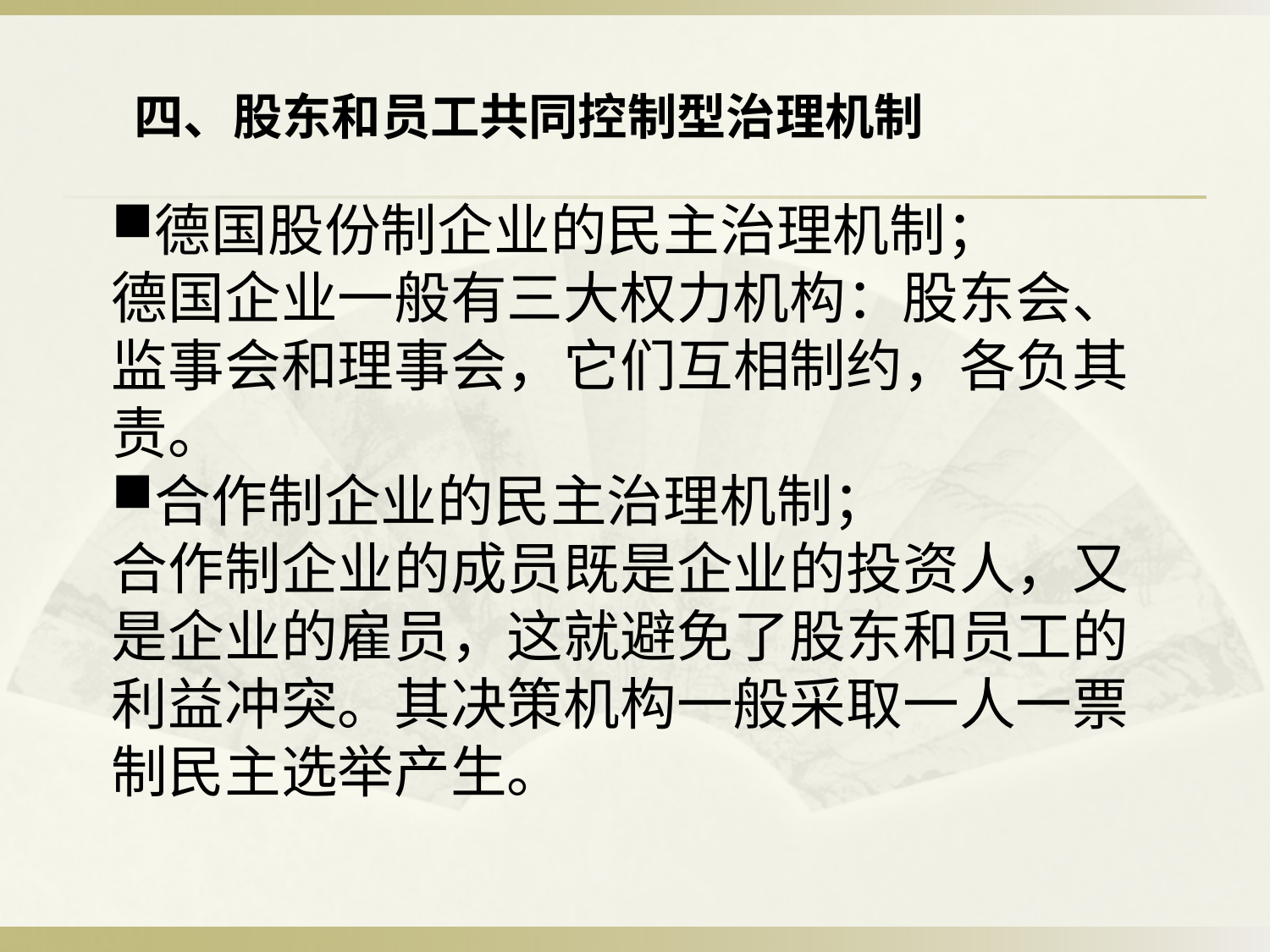

四、股东和员工共同控制型治理机制
德国股份制企业的民主治理机制；
德国企业一般有三大权力机构：股东会、监事会和理事会，它们互相制约，各负其责。
合作制企业的民主治理机制；
合作制企业的成员既是企业的投资人，又是企业的雇员，这就避免了股东和员工的利益冲突。其决策机构一般采取一人一票制民主选举产生。